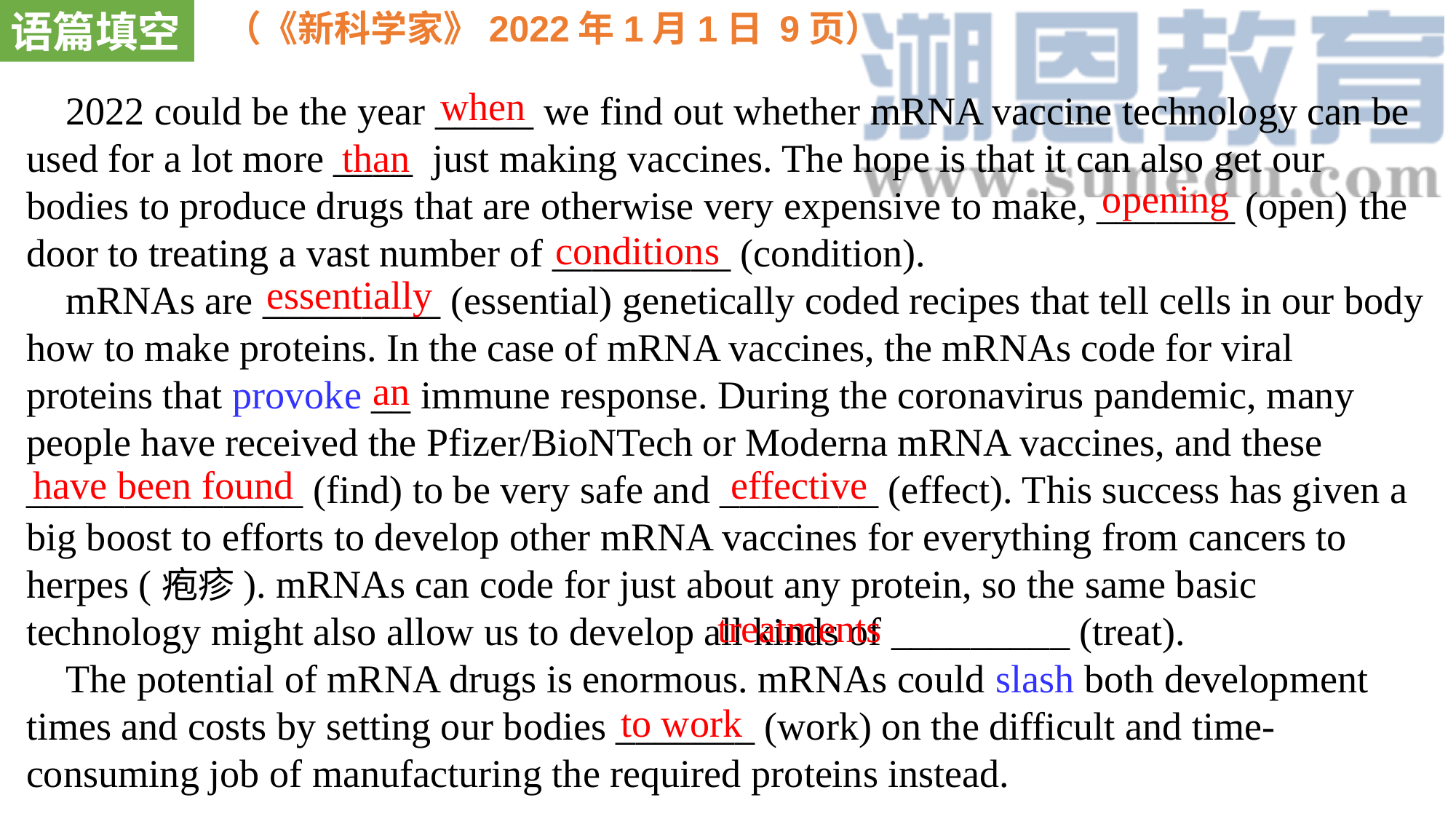

语篇填空
（《新科学家》2022年1月1日 9页）
when
    2022 could be the year _____ we find out whether mRNA vaccine technology can be used for a lot more ____  just making vaccines. The hope is that it can also get our bodies to produce drugs that are otherwise very expensive to make, _______ (open) the door to treating a vast number of _________ (condition).
    mRNAs are _________ (essential) genetically coded recipes that tell cells in our body how to make proteins. In the case of mRNA vaccines, the mRNAs code for viral proteins that provoke __ immune response. During the coronavirus pandemic, many people have received the Pfizer/BioNTech or Moderna mRNA vaccines, and these ______________ (find) to be very safe and ________ (effect). This success has given a big boost to efforts to develop other mRNA vaccines for everything from cancers to herpes (疱疹). mRNAs can code for just about any protein, so the same basic technology might also allow us to develop all kinds of _________ (treat).
    The potential of mRNA drugs is enormous. mRNAs could slash both development times and costs by setting our bodies _______ (work) on the difficult and time-consuming job of manufacturing the required proteins instead.
than
opening
conditions
essentially
an
have been found
effective
treatments
to work